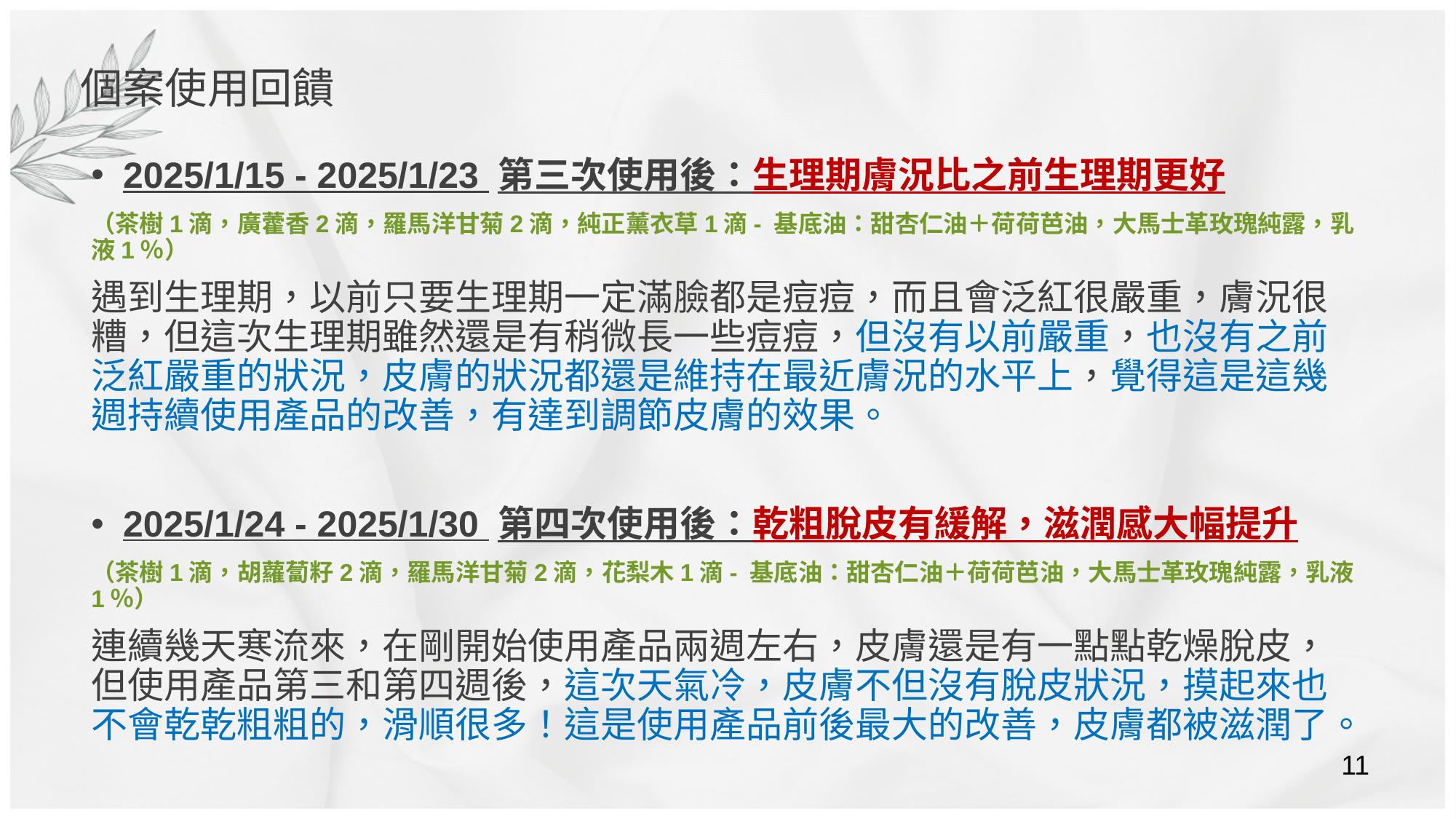

個案使用回饋
2025/1/15 - 2025/1/23 第三次使用後：生理期膚況比之前生理期更好
（茶樹1滴，廣藿香2滴，羅馬洋甘菊2滴，純正薰衣草1滴- 基底油：甜杏仁油＋荷荷芭油，大馬士革玫瑰純露，乳液1％）
遇到生理期，以前只要生理期一定滿臉都是痘痘，而且會泛紅很嚴重，膚況很糟，但這次生理期雖然還是有稍微長一些痘痘，但沒有以前嚴重，也沒有之前泛紅嚴重的狀況，皮膚的狀況都還是維持在最近膚況的水平上，覺得這是這幾週持續使用產品的改善，有達到調節皮膚的效果。

2025/1/24 - 2025/1/30 第四次使用後：乾粗脫皮有緩解，滋潤感大幅提升
（茶樹1滴，胡蘿蔔籽2滴，羅馬洋甘菊2滴，花梨木1滴- 基底油：甜杏仁油＋荷荷芭油，大馬士革玫瑰純露，乳液1％）
連續幾天寒流來，在剛開始使用產品兩週左右，皮膚還是有一點點乾燥脫皮，但使用產品第三和第四週後，這次天氣冷，皮膚不但沒有脫皮狀況，摸起來也不會乾乾粗粗的，滑順很多！這是使用產品前後最大的改善，皮膚都被滋潤了。

11